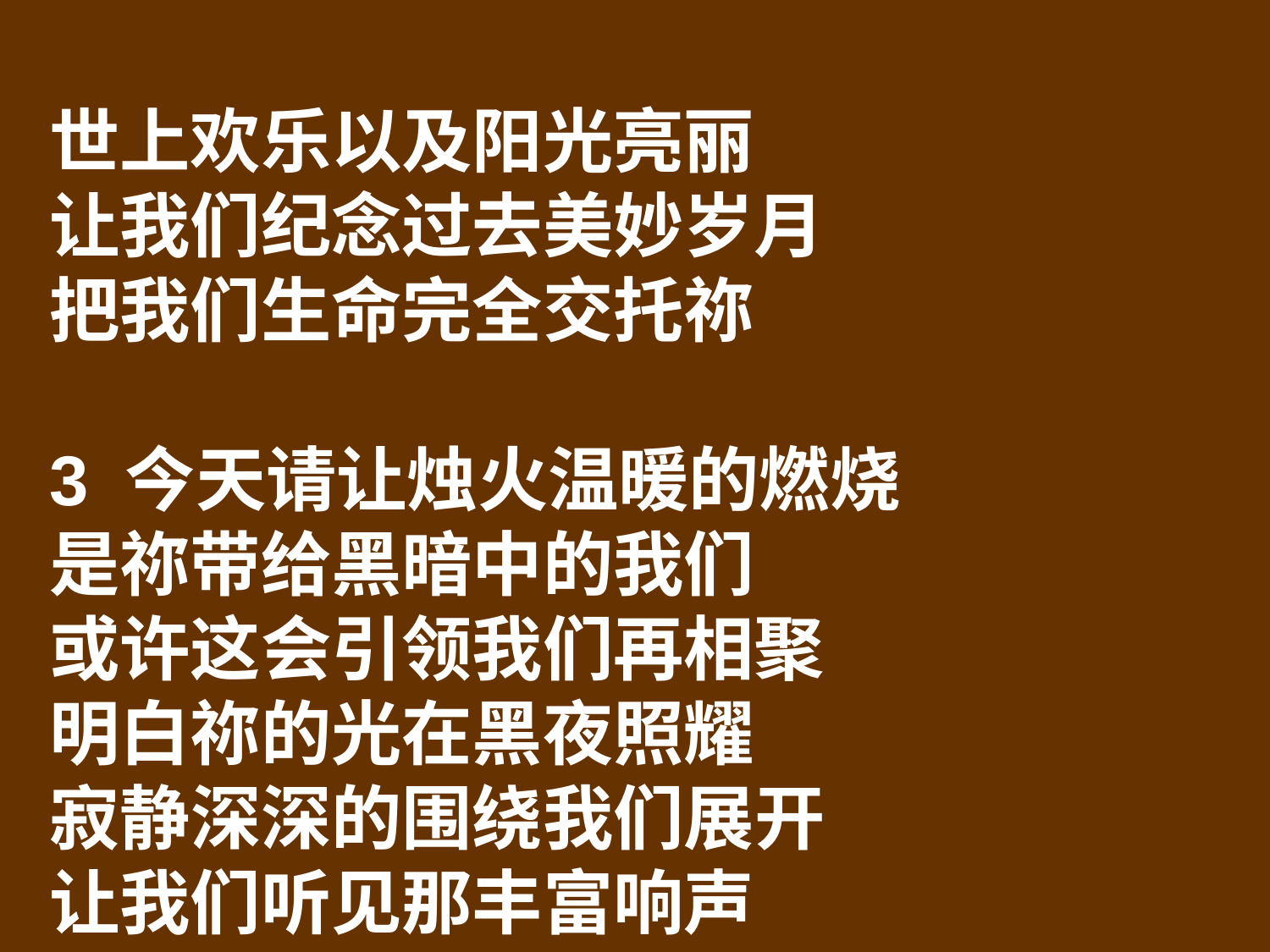

世上欢乐以及阳光亮丽
让我们纪念过去美妙岁月
把我们生命完全交托祢

3 今天请让烛火温暖的燃烧
是祢带给黑暗中的我们
或许这会引领我们再相聚
明白祢的光在黑夜照耀
寂静深深的围绕我们展开
让我们听见那丰富响声